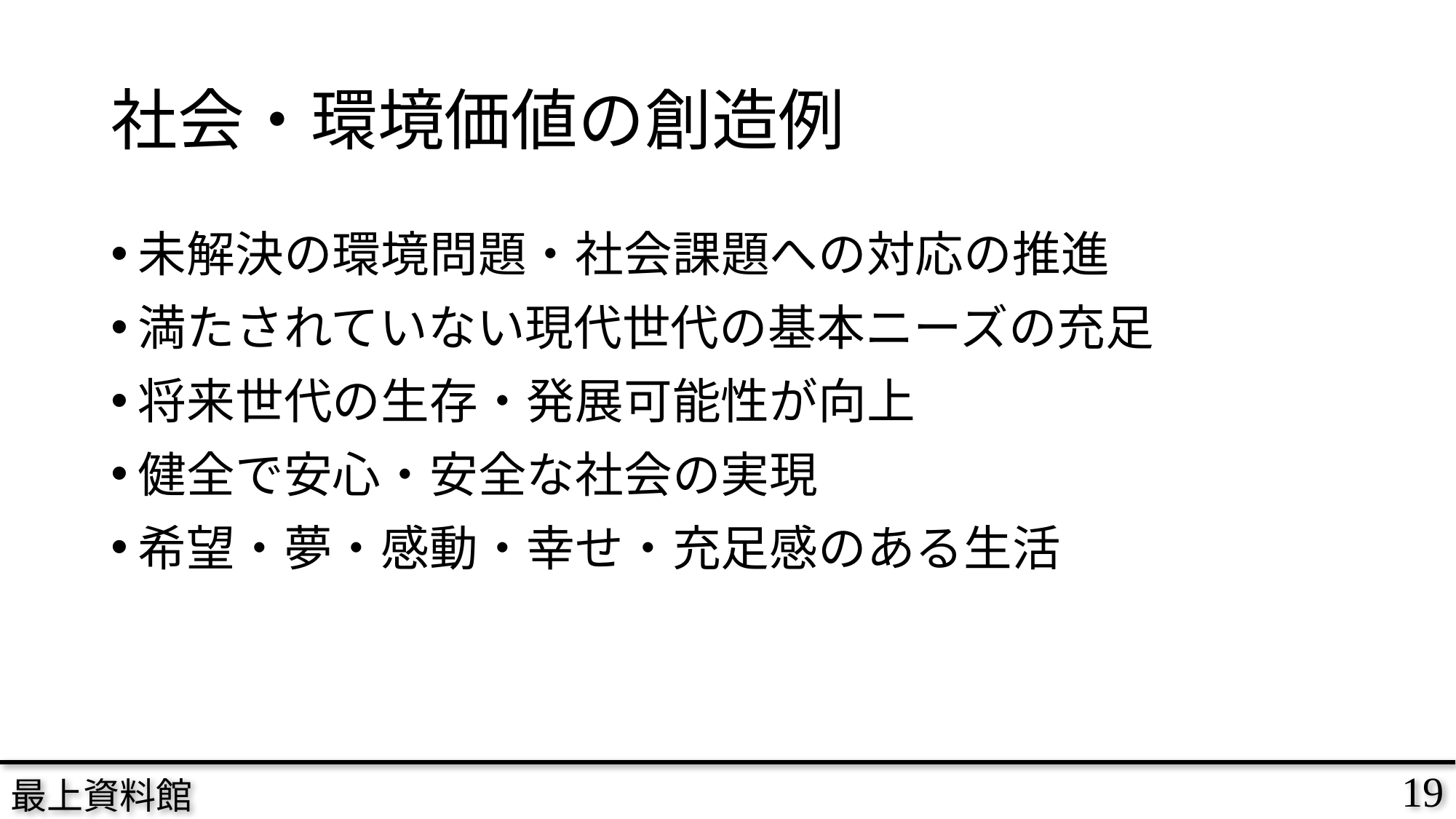

# 社会・環境価値の創造例
未解決の環境問題・社会課題への対応の推進
満たされていない現代世代の基本ニーズの充足
将来世代の生存・発展可能性が向上
健全で安心・安全な社会の実現
希望・夢・感動・幸せ・充足感のある生活